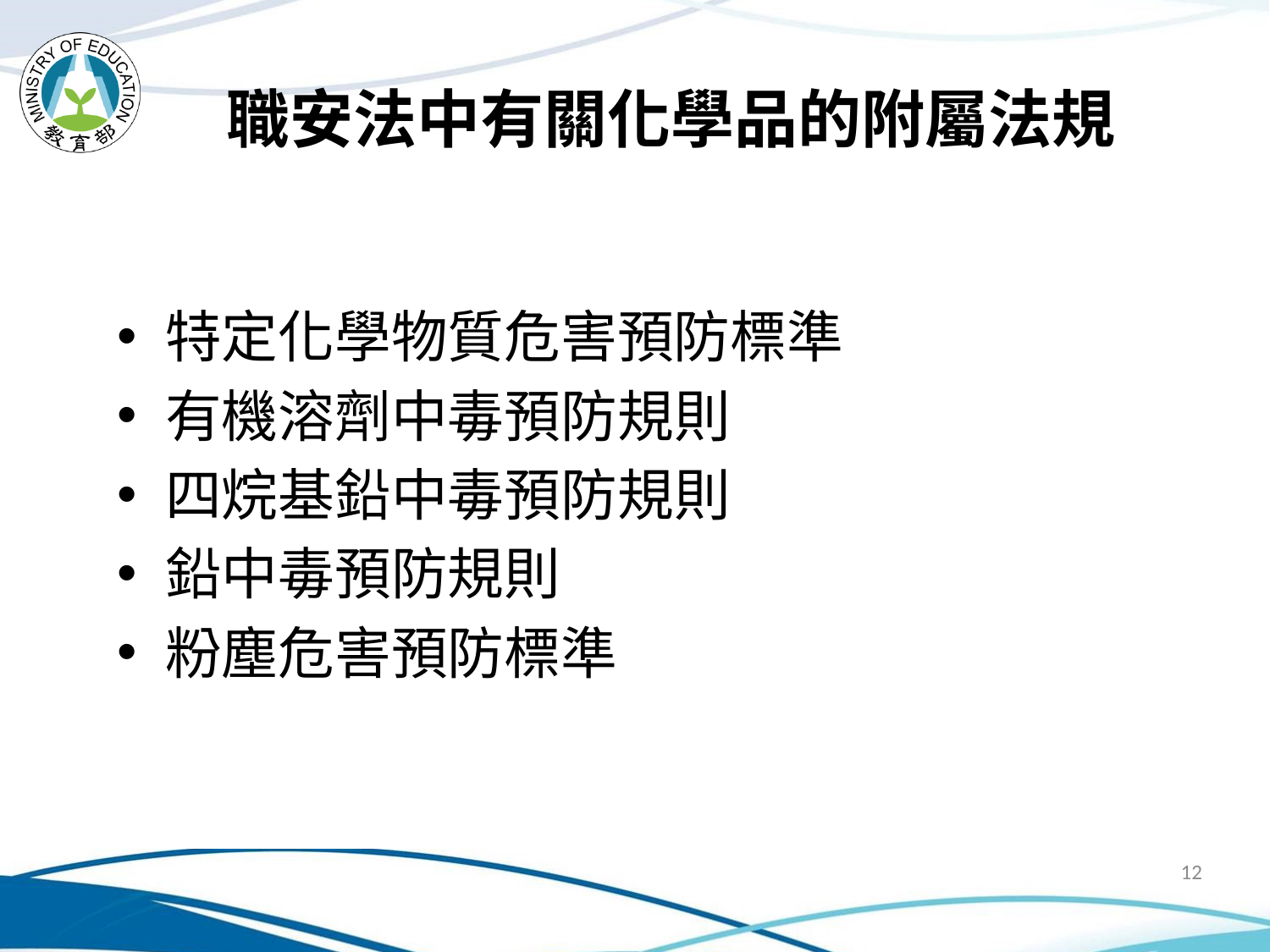

# 職安法中有關化學品的附屬法規

特定化學物質危害預防標準
有機溶劑中毒預防規則
四烷基鉛中毒預防規則
鉛中毒預防規則
粉塵危害預防標準

12